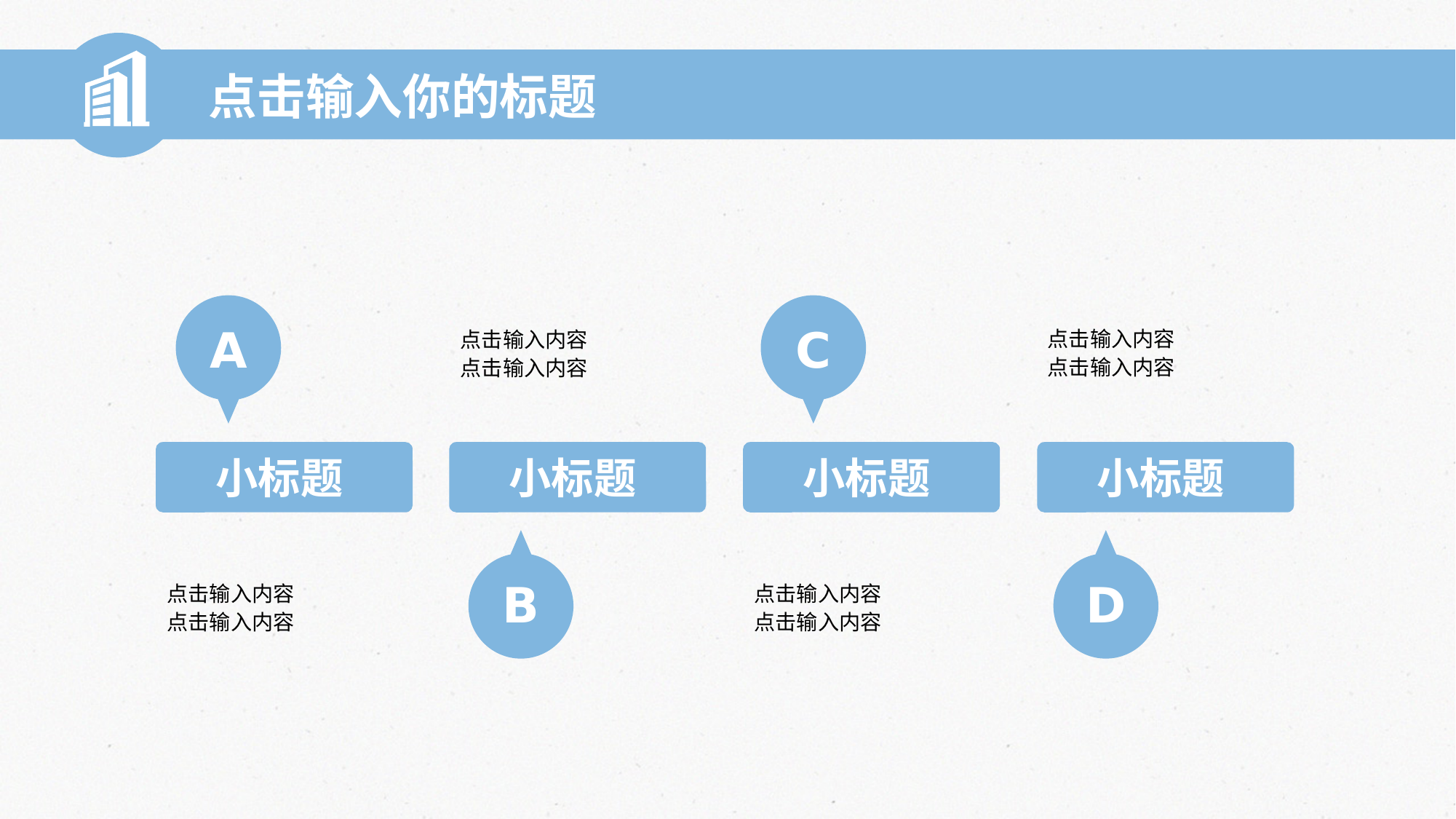

点击输入你的标题

A
C
小标题
小标题
小标题
小标题
B
D
点击输入内容
点击输入内容

点击输入内容
点击输入内容

点击输入内容
点击输入内容

点击输入内容
点击输入内容